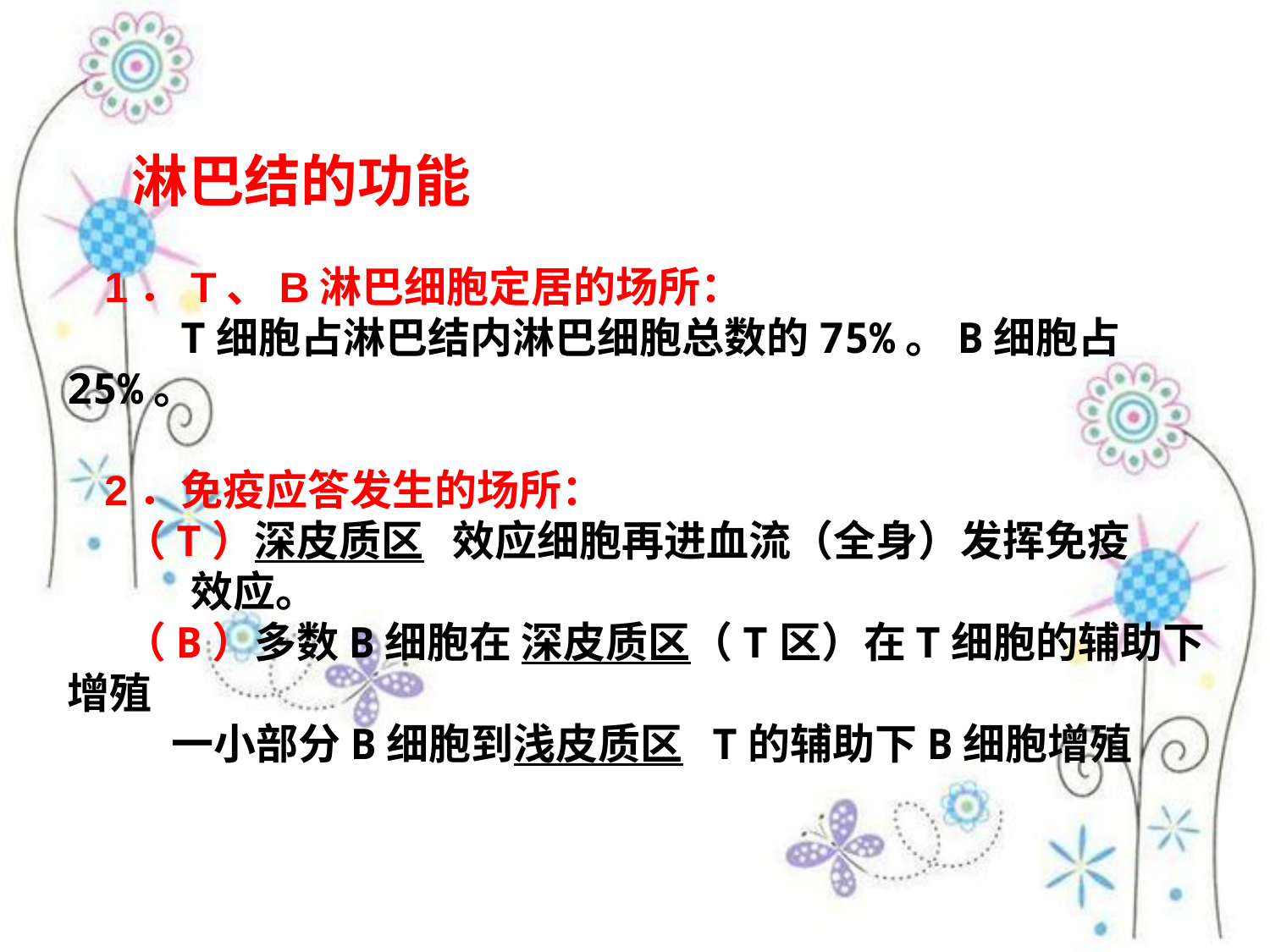

1．T、B淋巴细胞定居的场所：
   T细胞占淋巴结内淋巴细胞总数的75%。B细胞占25%。

2．免疫应答发生的场所：
 （T）深皮质区   效应细胞再进血流（全身）发挥免疫
        效应。
 （B）多数B细胞在 深皮质区（T区）在T细胞的辅助下增殖
      一小部分B细胞到浅皮质区  T的辅助下B细胞增殖

淋巴结的功能